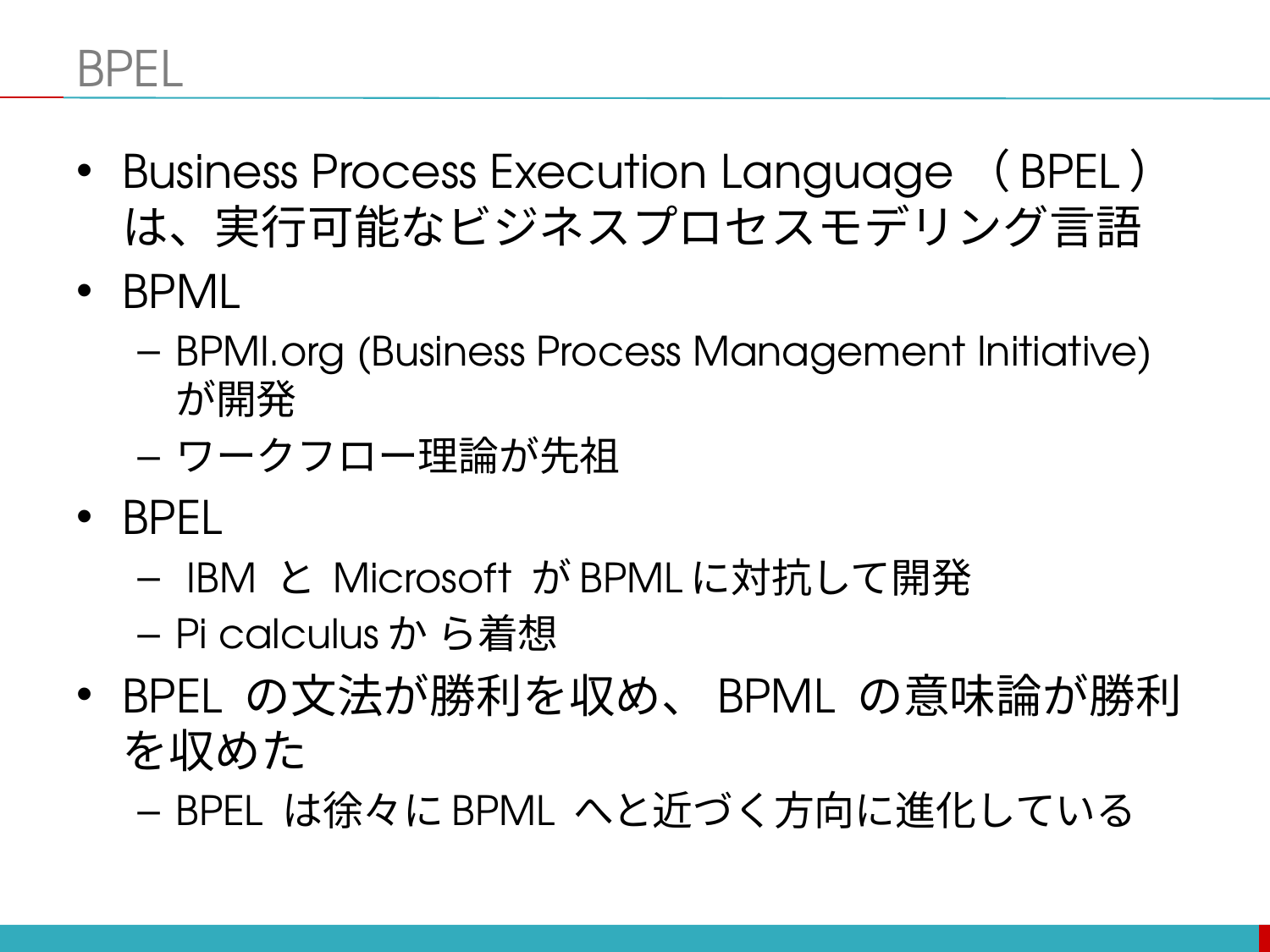

# BPEL
Business Process Execution Language（BPEL）は、実行可能なビジネスプロセスモデリング言語
BPML
BPMI.org (Business Process Management Initiative) が開発
ワークフロー理論が先祖
BPEL
 IBM と Microsoft がBPMLに対抗して開発
Pi calculusか ら着想
BPEL の文法が勝利を収め、BPML の意味論が勝利を収めた
BPEL は徐々にBPML へと近づく方向に進化している